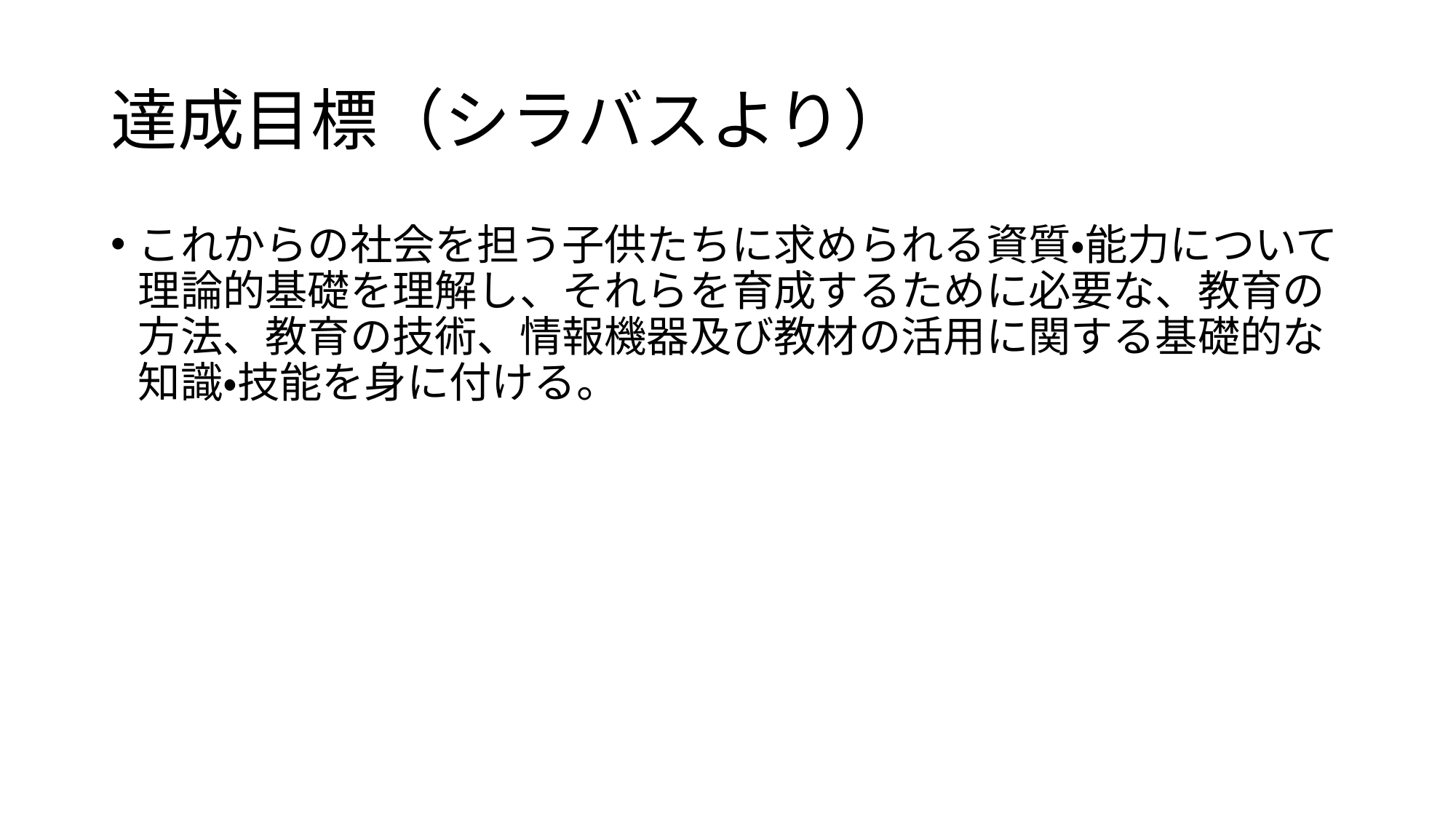

# 達成目標（シラバスより）
これからの社会を担う子供たちに求められる資質・能力について理論的基礎を理解し、それらを育成するために必要な、教育の方法、教育の技術、情報機器及び教材の活用に関する基礎的な知識・技能を身に付ける。